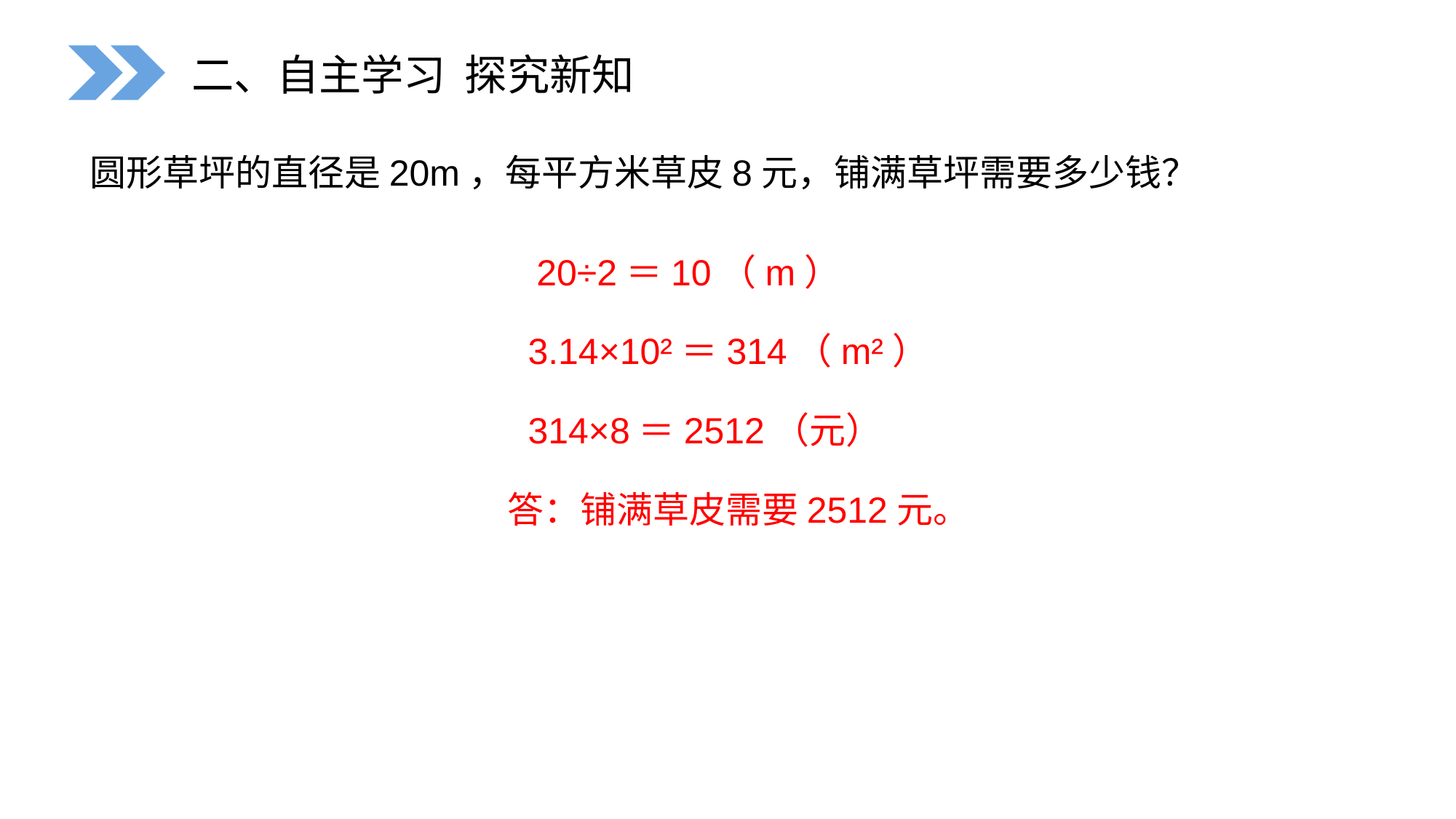

二、自主学习  探究新知
圆形草坪的直径是20m，每平方米草皮8元，铺满草坪需要多少钱？
20÷2＝10（m）
3.14×10²＝314（m²）
314×8＝2512（元）
答：铺满草皮需要2512元。